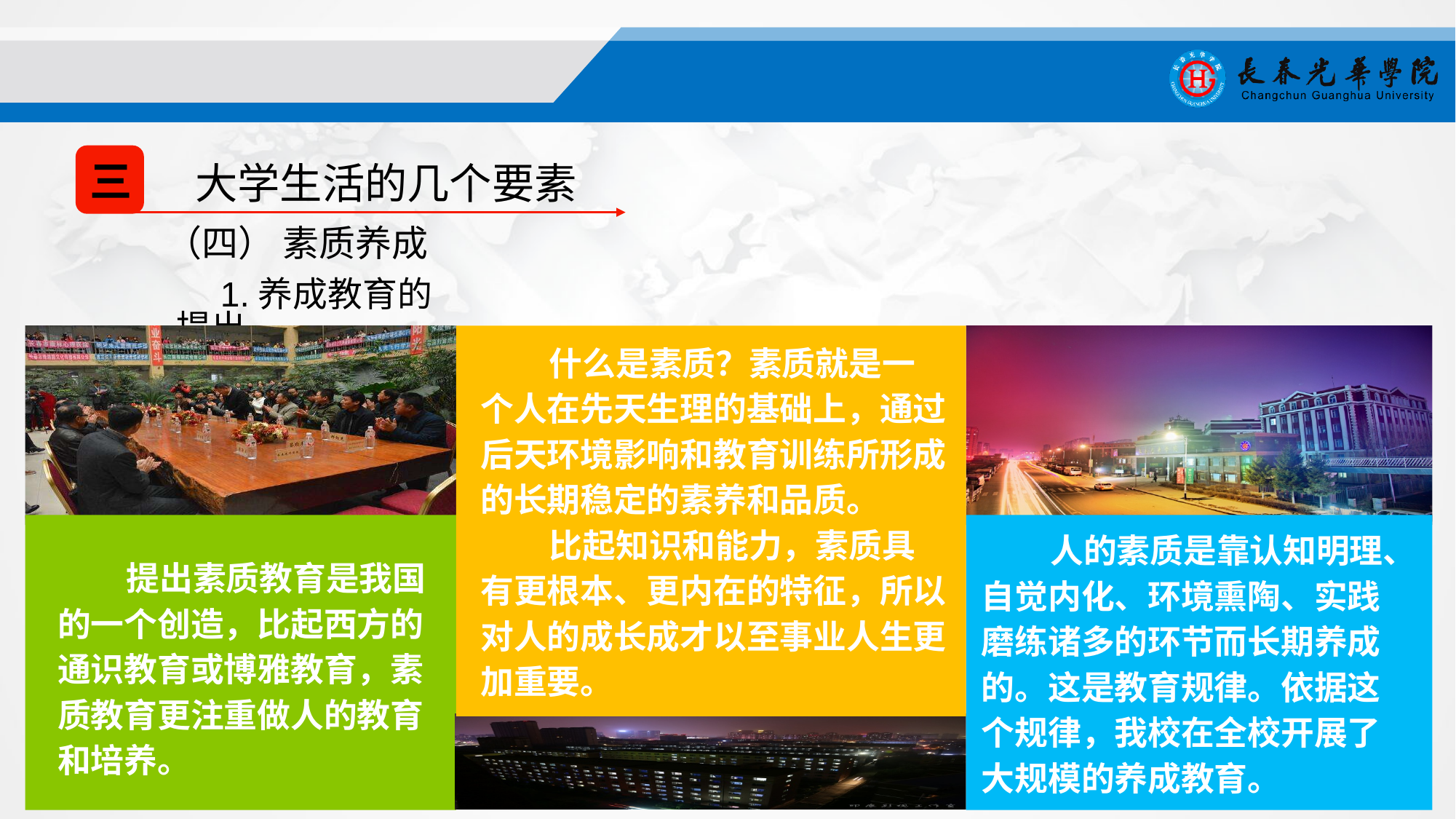

三
大学生活的几个要素
（四） 素质养成
1.养成教育的提出

什么是素质？素质就是一个人在先天生理的基础上，通过后天环境影响和教育训练所形成的长期稳定的素养和品质。
比起知识和能力，素质具有更根本、更内在的特征，所以对人的成长成才以至事业人生更加重要。

人的素质是靠认知明理、自觉内化、环境熏陶、实践磨练诸多的环节而长期养成的。这是教育规律。依据这个规律，我校在全校开展了大规模的养成教育。
提出素质教育是我国的一个创造，比起西方的通识教育或博雅教育，素质教育更注重做人的教育和培养。